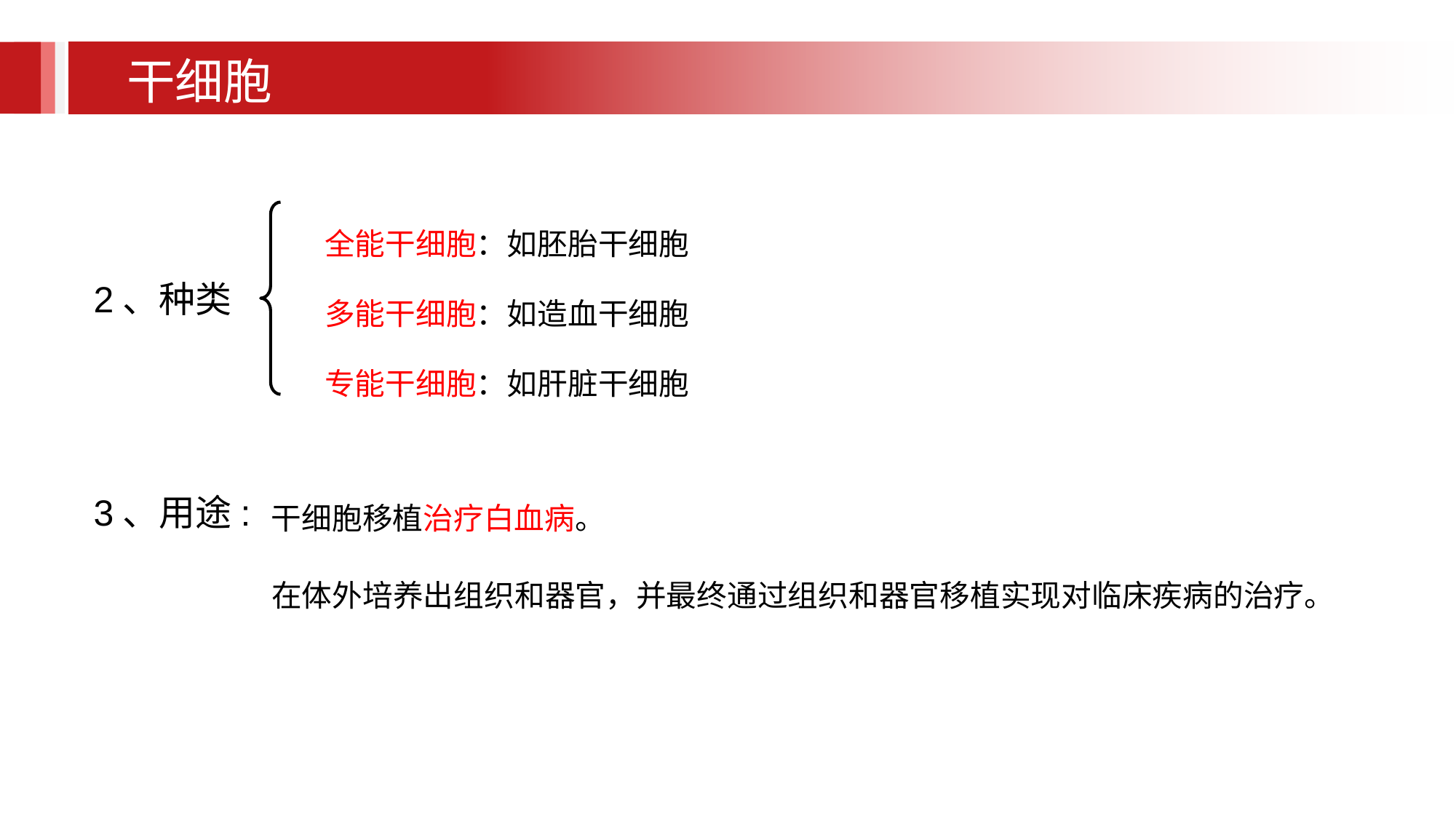

干细胞
全能干细胞：如胚胎干细胞
多能干细胞：如造血干细胞
专能干细胞：如肝脏干细胞

2、种类
干细胞移植治疗白血病。
3、用途:
在体外培养出组织和器官，并最终通过组织和器官移植实现对临床疾病的治疗。